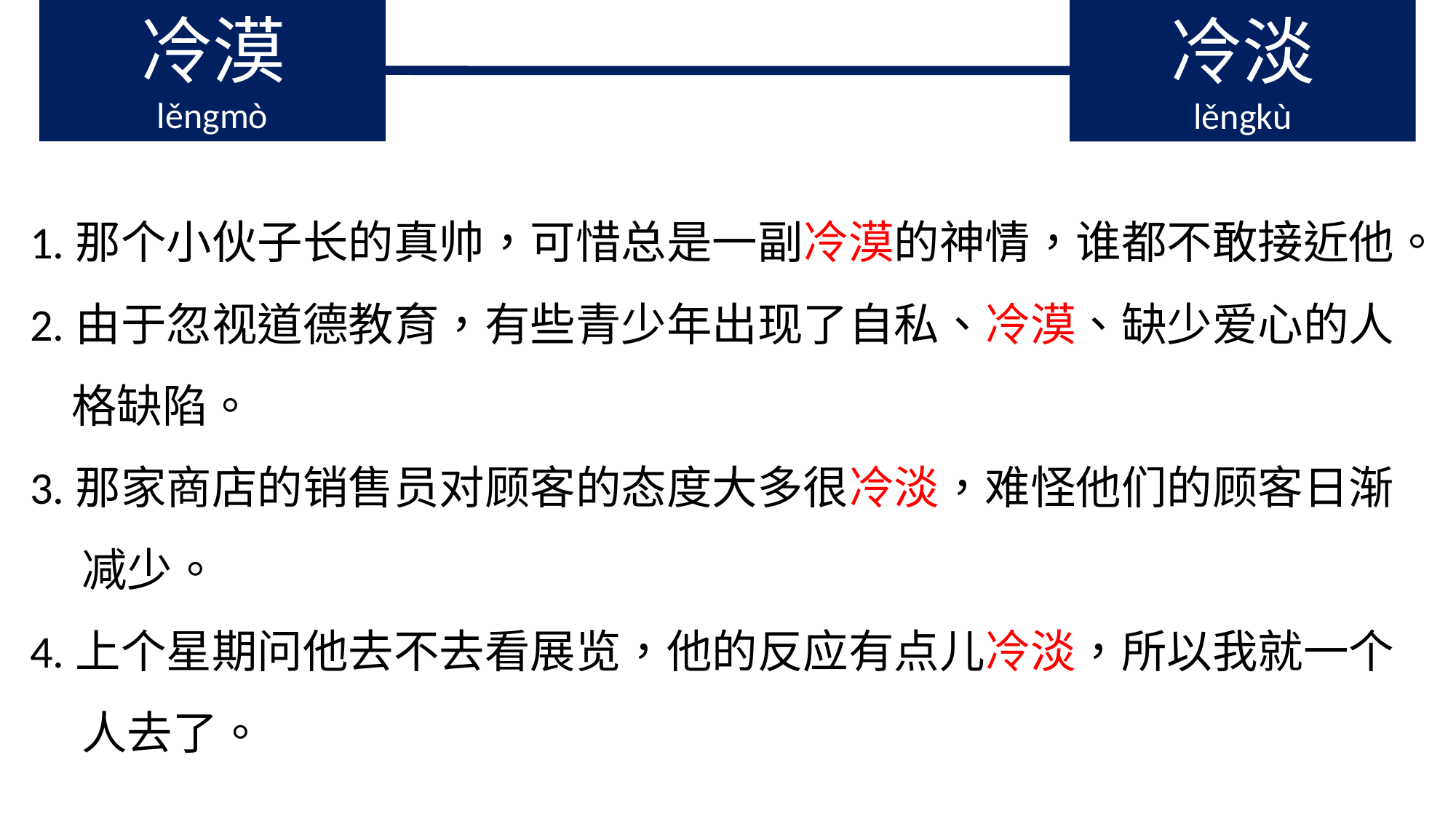

冷漠
lěngmò
冷淡
lěngkù
1.那个小伙子长的真帅，可惜总是一副冷漠的神情，谁都不敢接近他。
2.由于忽视道德教育，有些青少年出现了自私、冷漠、缺少爱心的人
   格缺陷。
3.那家商店的销售员对顾客的态度大多很冷淡，难怪他们的顾客日渐
    减少。
4.上个星期问他去不去看展览，他的反应有点儿冷淡，所以我就一个
    人去了。